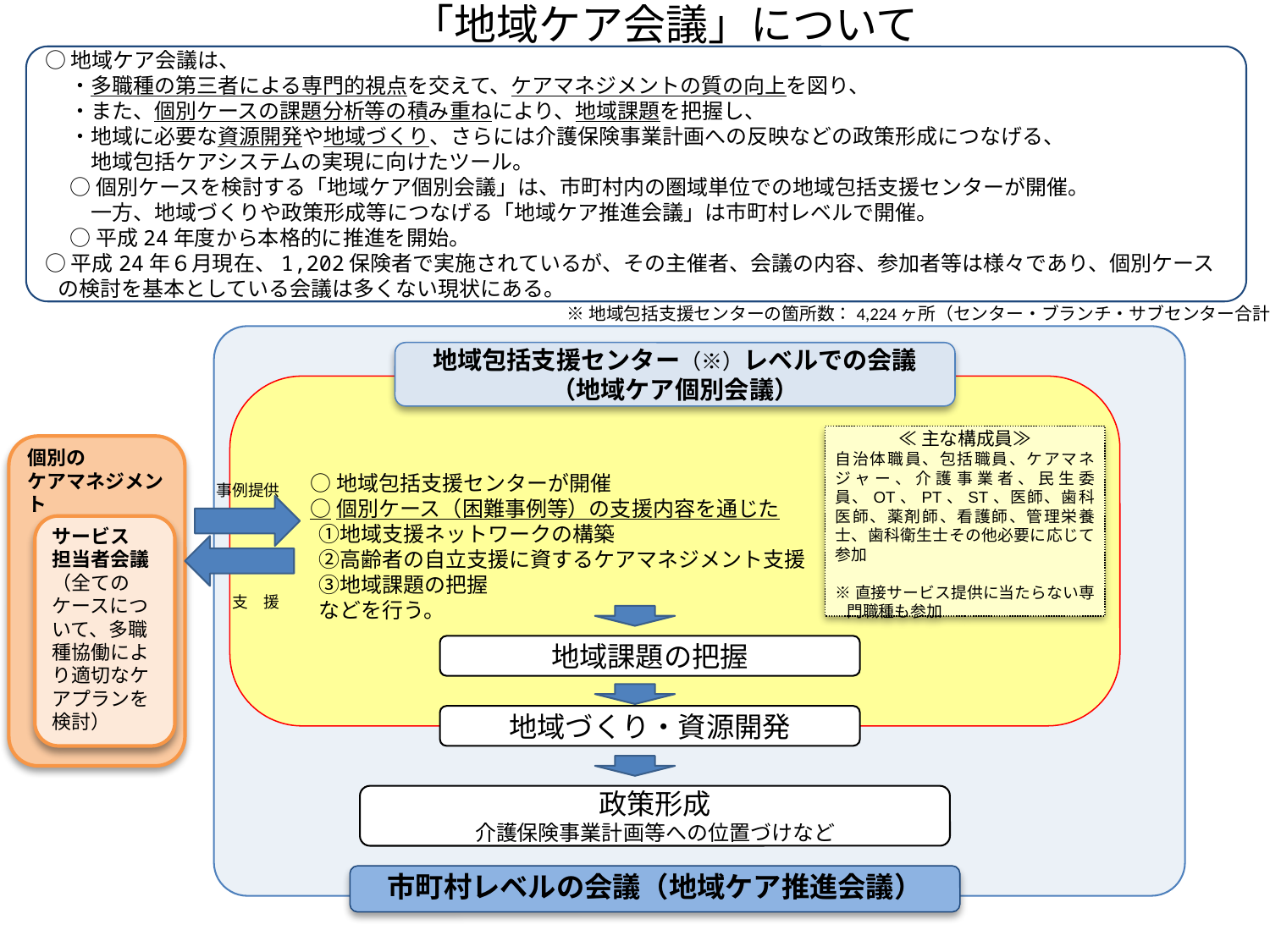

「地域ケア会議」について
○地域ケア会議は、
・多職種の第三者による専門的視点を交えて、ケアマネジメントの質の向上を図り、
・また、個別ケースの課題分析等の積み重ねにより、地域課題を把握し、
・地域に必要な資源開発や地域づくり、さらには介護保険事業計画への反映などの政策形成につなげる、
　地域包括ケアシステムの実現に向けたツール。
○個別ケースを検討する「地域ケア個別会議」は、市町村内の圏域単位での地域包括支援センターが開催。
　一方、地域づくりや政策形成等につなげる「地域ケア推進会議」は市町村レベルで開催。
○平成24年度から本格的に推進を開始。
○平成24年６月現在、1,202保険者で実施されているが、その主催者、会議の内容、参加者等は様々であり、個別ケースの検討を基本としている会議は多くない現状にある。
※地域包括支援センターの箇所数：4,224ヶ所（センター・ブランチ・サブセンター合計7,173ヶ所）

地域包括支援センター（※）レベルでの会議
（地域ケア個別会議）

○地域包括支援センターが開催
○個別ケース（困難事例等）の支援内容を通じた
　①地域支援ネットワークの構築
　②高齢者の自立支援に資するケアマネジメント支援
　③地域課題の把握
　などを行う。
≪主な構成員≫
自治体職員、包括職員、ケアマネジャー、介護事業者、民生委員、OT、PT、ST、医師、歯科医師、薬剤師、看護師、管理栄養士、歯科衛生士その他必要に応じて参加

※直接サービス提供に当たらない専門職種も参加

個別の
ケアマネジメント

事例提供

サービス
担当者会議
（全てのケースについて、多職種協働により適切なケアプランを検討）
　支　援

地域課題の把握

地域づくり・資源開発

政策形成
介護保険事業計画等への位置づけなど
市町村レベルの会議（地域ケア推進会議）